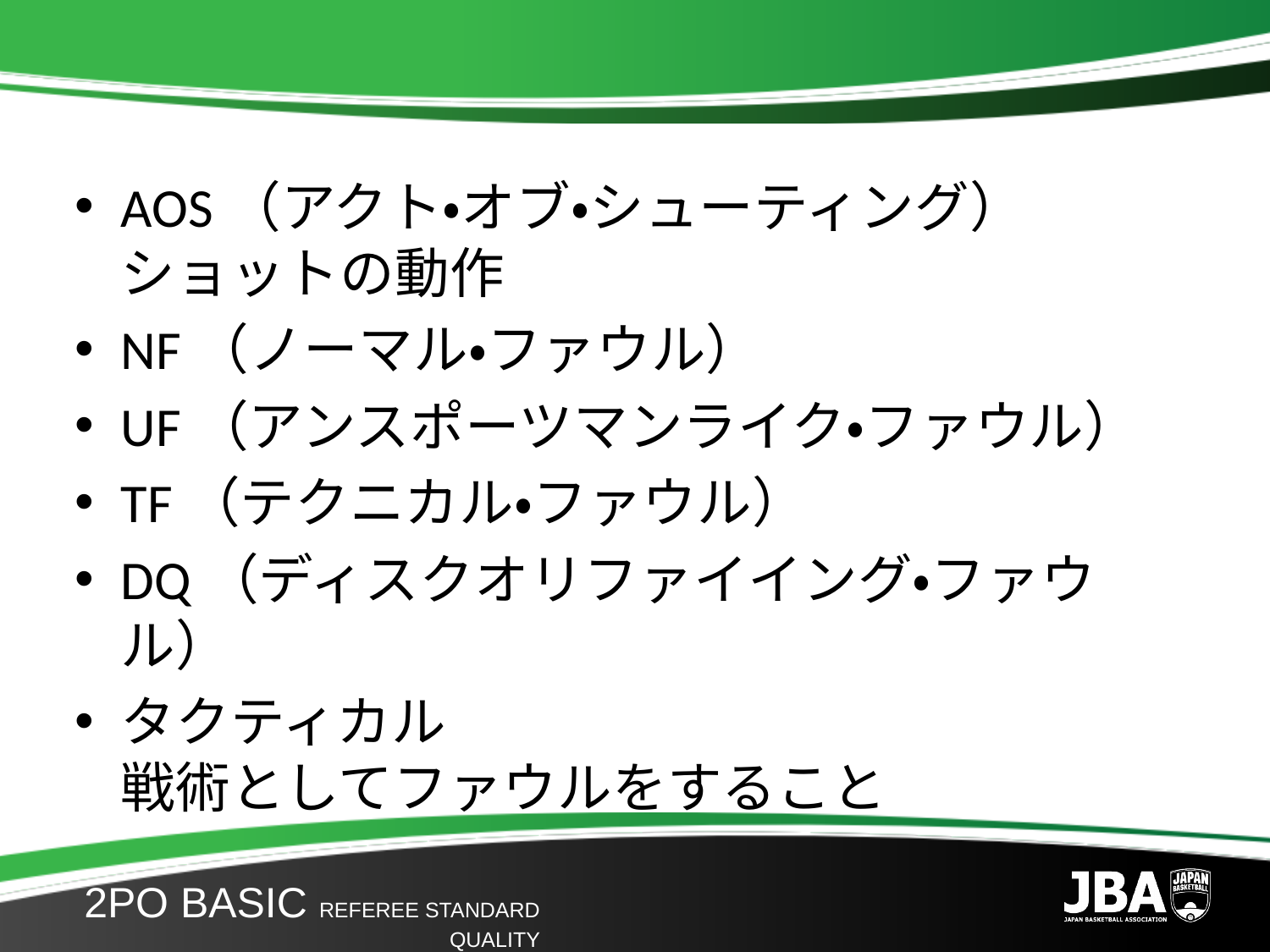

AOS（アクト・オブ・シューティング）
ショットの動作
NF（ノーマル・ファウル）
UF（アンスポーツマンライク・ファウル）
TF（テクニカル・ファウル）
DQ（ディスクオリファイイング・ファウル）
タクティカル
戦術としてファウルをすること